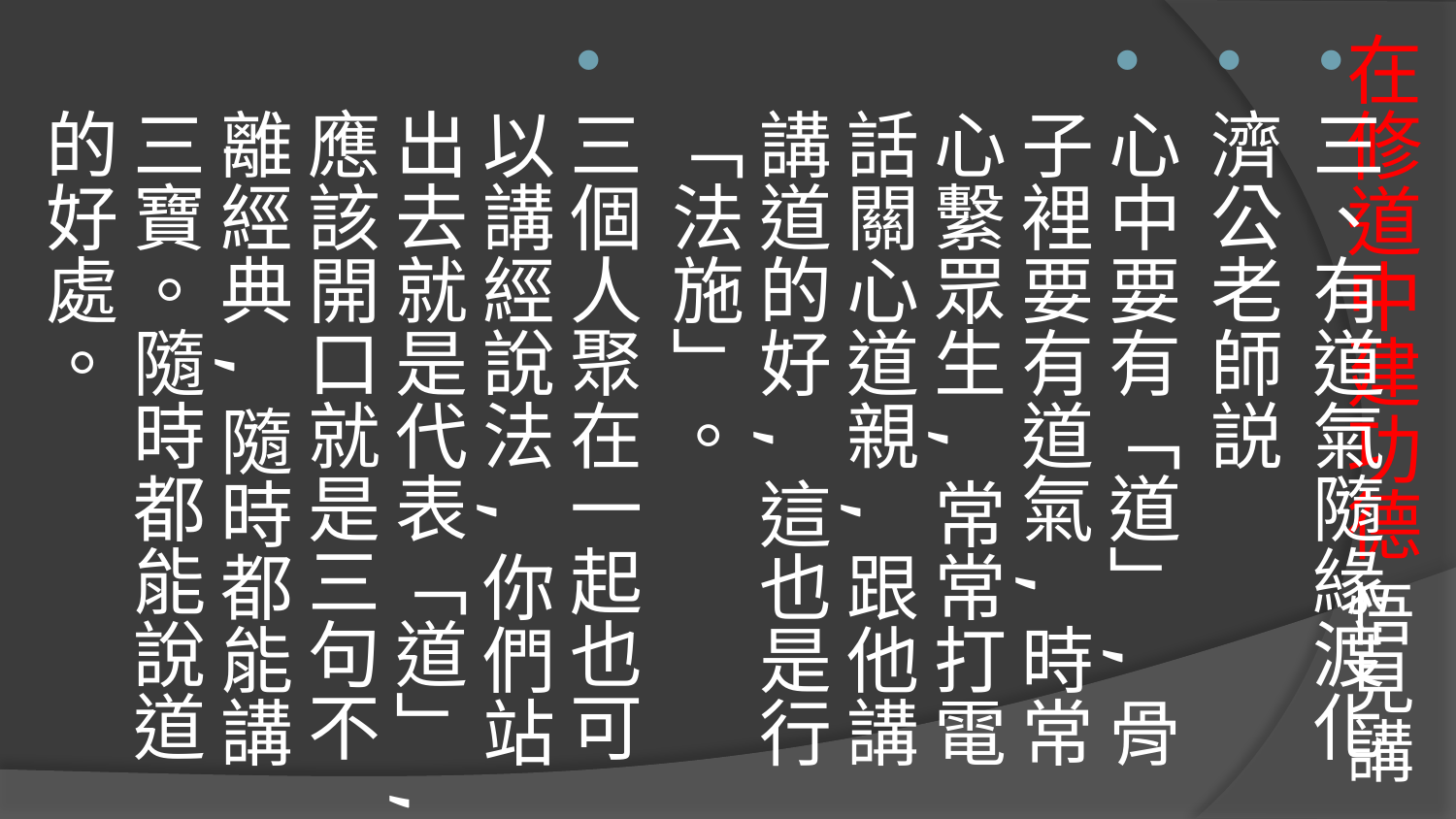

# 在修道中建功德 悟見講
三、有道氣隨緣渡化
濟公老師説
心中要有「道」,骨子裡要有道氣,時常心繫眾生,常常打電話關心道親,跟他講講道的好,這也是行「法施」。
三個人聚在一起也可以講經說法,你們站出去就是代表「道」,應該開口就是三句不離經典,隨時都能講三寶。隨時都能說道的好處。